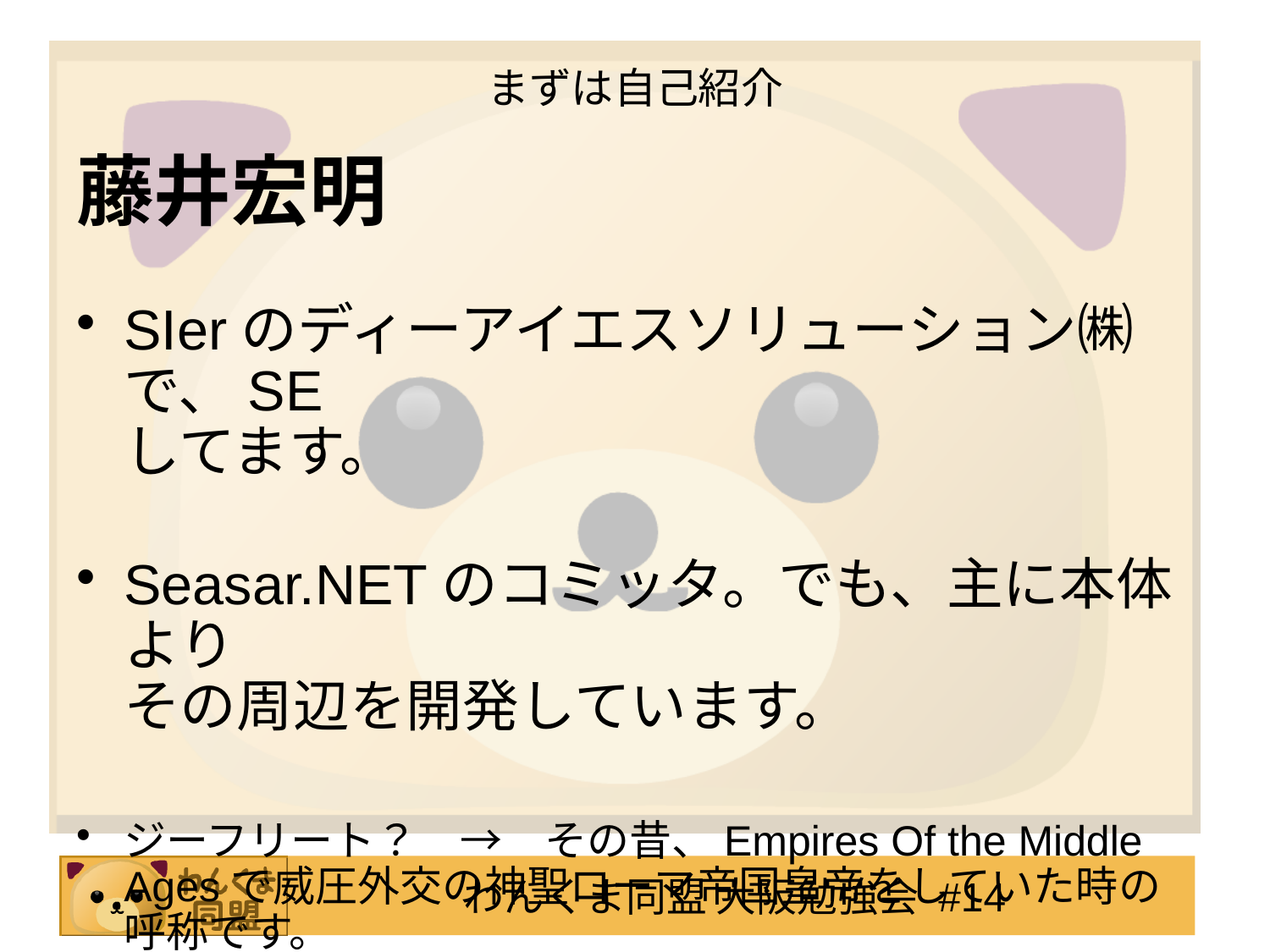

# まずは自己紹介
藤井宏明

SIerのディーアイエスソリューション㈱で、SE
してます。
Seasar.NETのコミッタ。でも、主に本体より
その周辺を開発しています。

ジーフリート？　→　その昔、Empires Of the Middle Agesで威圧外交の神聖ローマ帝国皇帝をしていた時の呼称です。